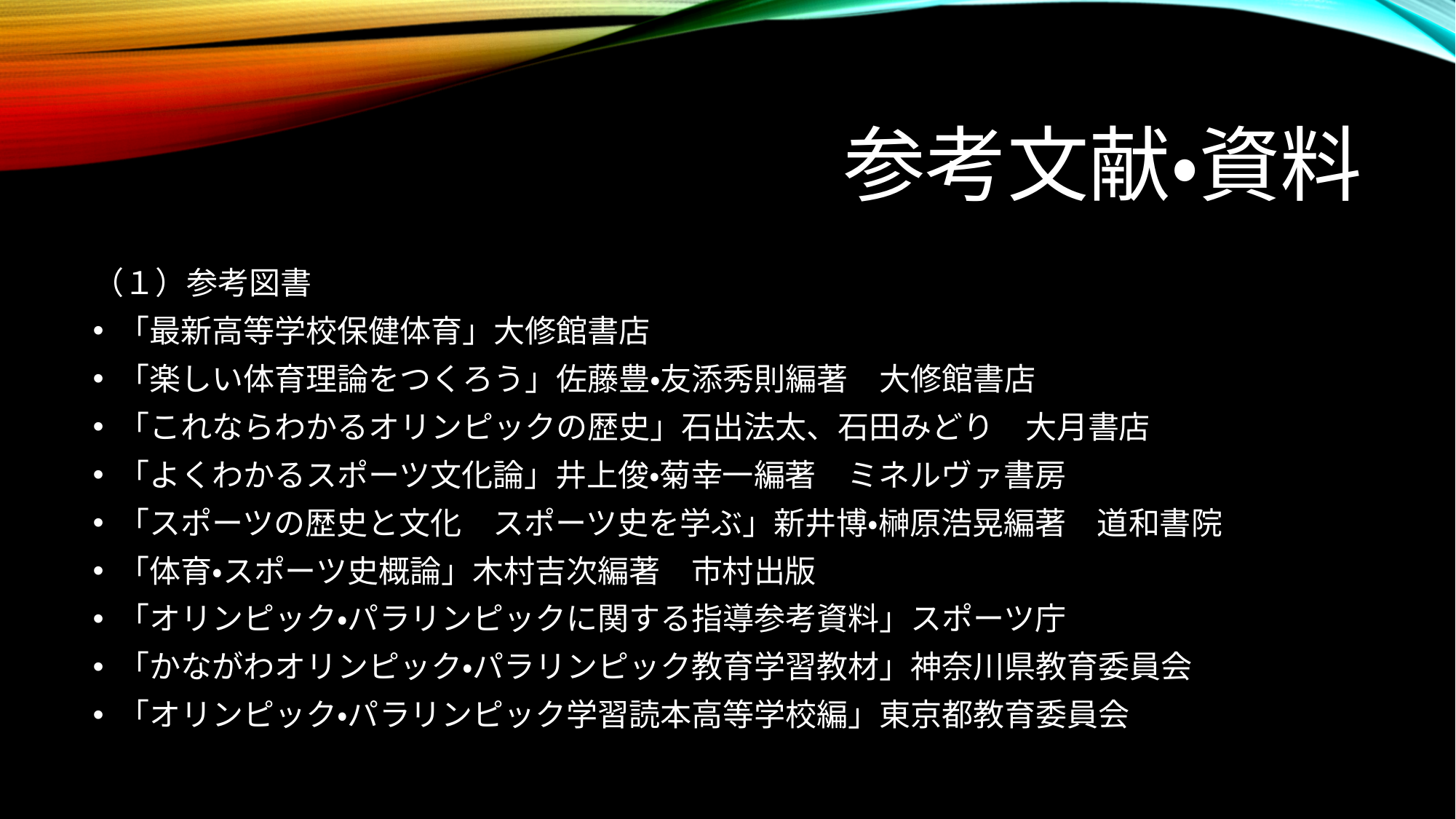

# 参考文献・資料
（１）参考図書
「最新高等学校保健体育」大修館書店
「楽しい体育理論をつくろう」佐藤豊・友添秀則編著　大修館書店
「これならわかるオリンピックの歴史」石出法太、石田みどり　大月書店
「よくわかるスポーツ文化論」井上俊・菊幸一編著　ミネルヴァ書房
「スポーツの歴史と文化　スポーツ史を学ぶ」新井博・榊原浩晃編著　道和書院
「体育・スポーツ史概論」木村吉次編著　市村出版
「オリンピック・パラリンピックに関する指導参考資料」スポーツ庁
「かながわオリンピック・パラリンピック教育学習教材」神奈川県教育委員会
「オリンピック・パラリンピック学習読本高等学校編」東京都教育委員会